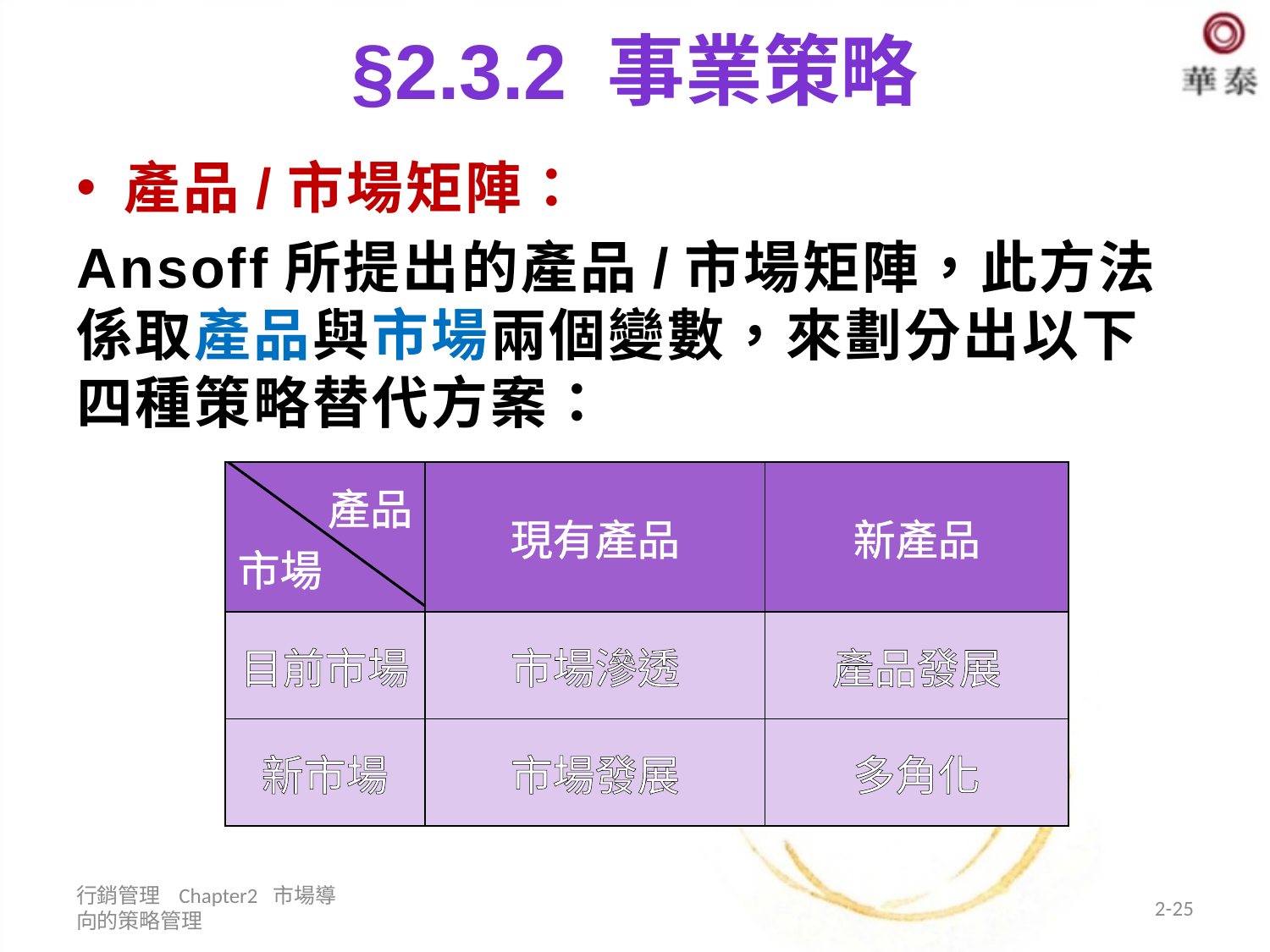

# §2.3.2 事業策略
產品/市場矩陣：
Ansoff所提出的產品/市場矩陣，此方法係取產品與市場兩個變數，來劃分出以下四種策略替代方案：
| 產品 市場 | 現有產品 | 新產品 |
| --- | --- | --- |
| 目前市場 | 市場滲透 | 產品發展 |
| 新市場 | 市場發展 | 多角化 |
行銷管理  Chapter2  市場導向的策略管理
2-25